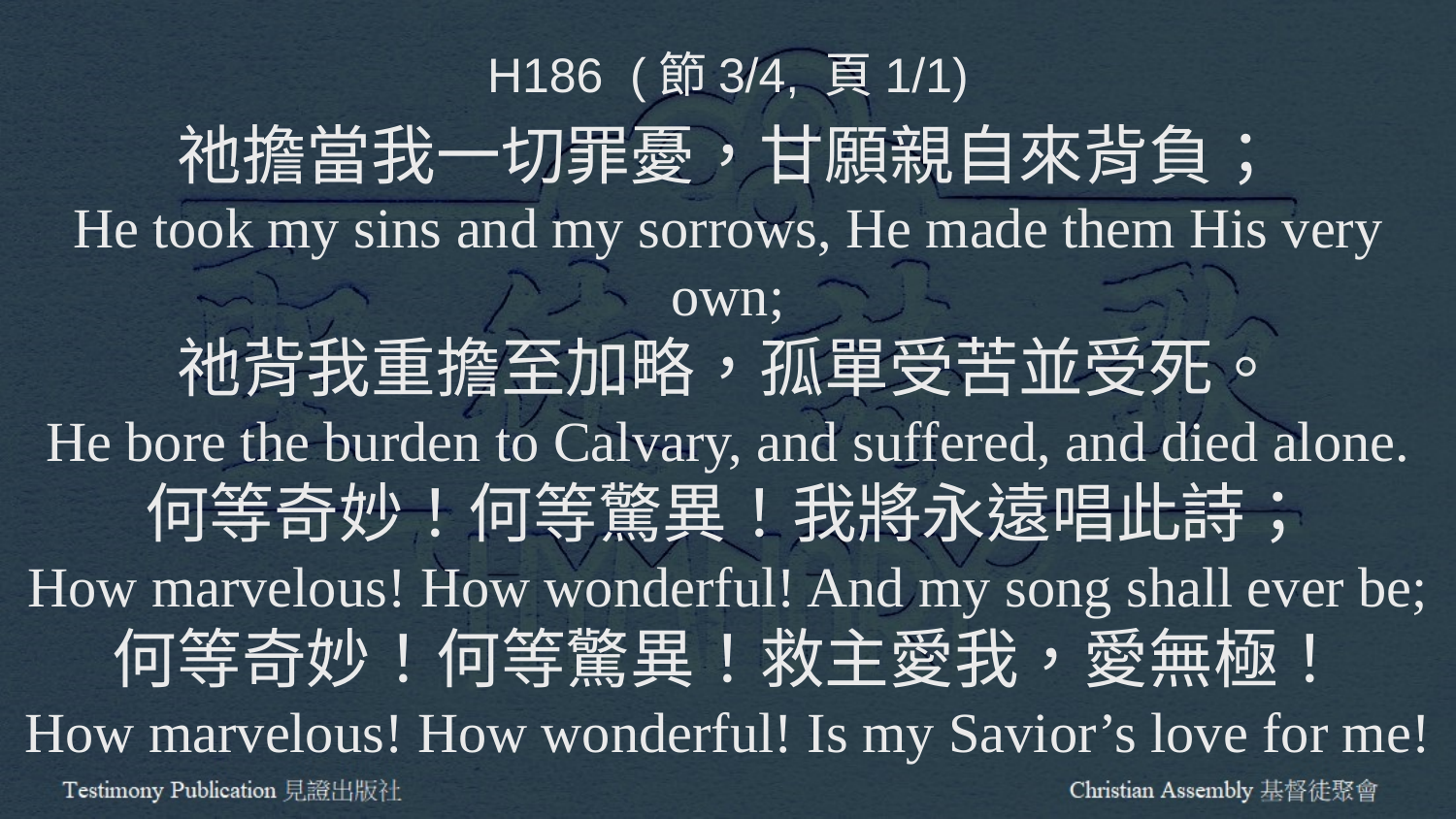

H186  (節3/4, 頁1/1)
祂擔當我一切罪憂，甘願親自來背負；
He took my sins and my sorrows, He made them His very own;
祂背我重擔至加略，孤單受苦並受死。
He bore the burden to Calvary, and suffered, and died alone.
何等奇妙！何等驚異！我將永遠唱此詩；
How marvelous! How wonderful! And my song shall ever be;
何等奇妙！何等驚異！救主愛我，愛無極！
How marvelous! How wonderful! Is my Savior’s love for me!